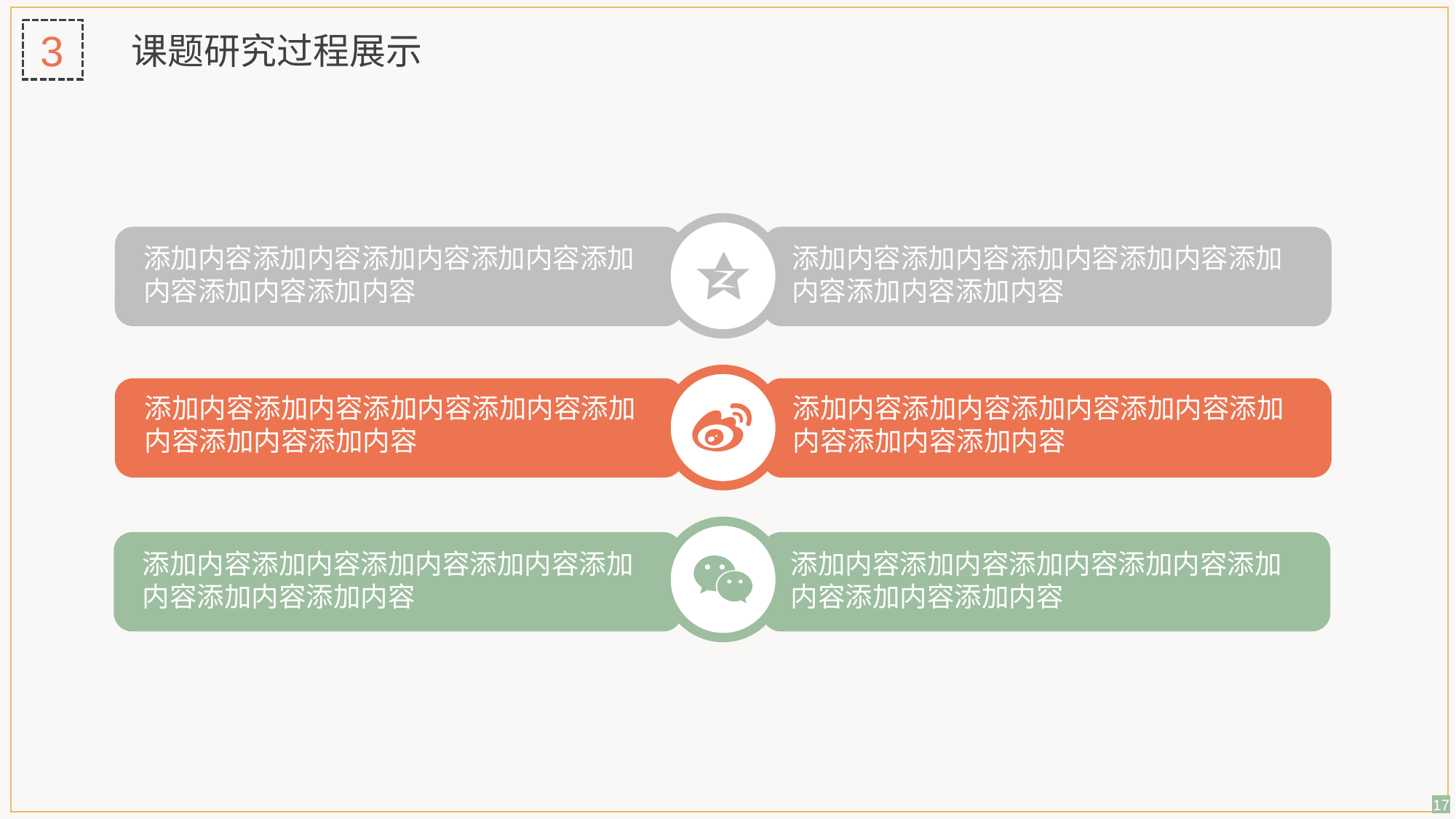

3
课题研究过程展示

添加内容添加内容添加内容添加内容添加内容添加内容添加内容
添加内容添加内容添加内容添加内容添加内容添加内容添加内容

添加内容添加内容添加内容添加内容添加内容添加内容添加内容
添加内容添加内容添加内容添加内容添加内容添加内容添加内容

添加内容添加内容添加内容添加内容添加内容添加内容添加内容
添加内容添加内容添加内容添加内容添加内容添加内容添加内容
17